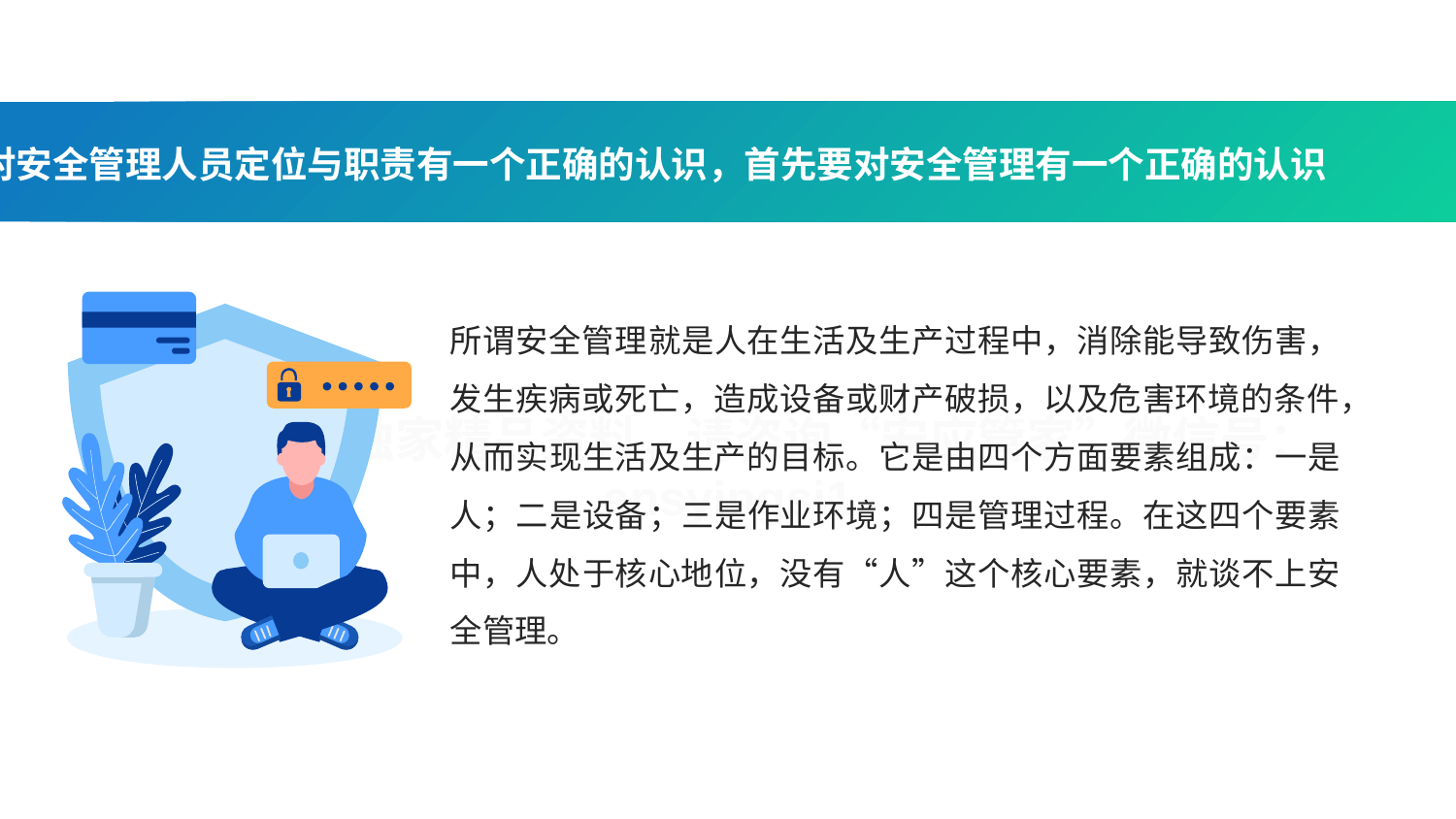

对安全管理人员定位与职责有一个正确的认识，首先要对安全管理有一个正确的认识

所谓安全管理就是人在生活及生产过程中，消除能导致伤害，发生疾病或死亡，造成设备或财产破损，以及危害环境的条件，从而实现生活及生产的目标。它是由四个方面要素组成：一是人；二是设备；三是作业环境；四是管理过程。在这四个要素中，人处于核心地位，没有“人”这个核心要素，就谈不上安全管理。